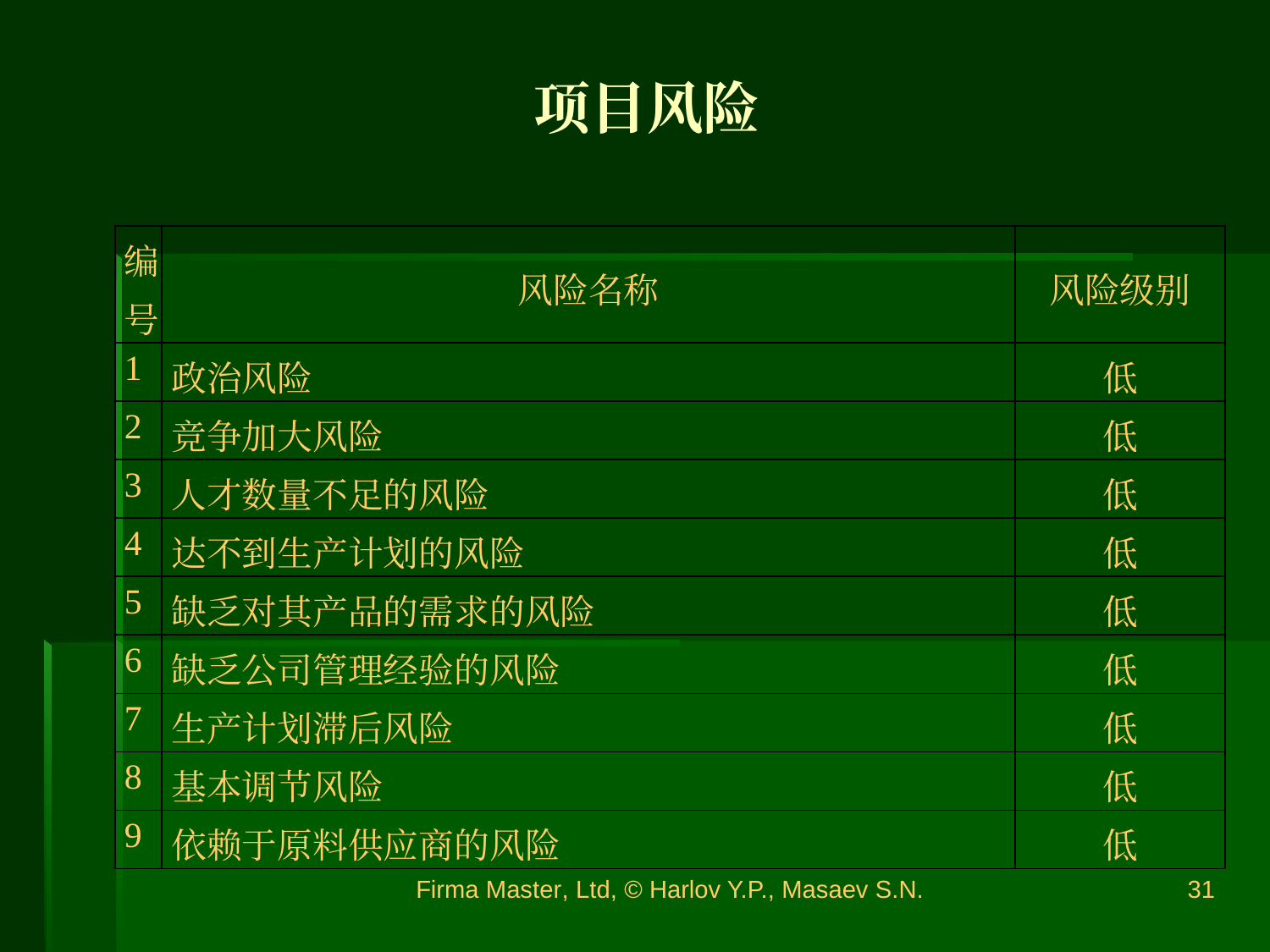

项目风险
| 编号 | 风险名称 | 风险级别 |
| --- | --- | --- |
| 1 | 政治风险 | 低 |
| 2 | 竞争加大风险 | 低 |
| 3 | 人才数量不足的风险 | 低 |
| 4 | 达不到生产计划的风险 | 低 |
| 5 | 缺乏对其产品的需求的风险 | 低 |
| 6 | 缺乏公司管理经验的风险 | 低 |
| 7 | 生产计划滞后风险 | 低 |
| 8 | 基本调节风险 | 低 |
| 9 | 依赖于原料供应商的风险 | 低 |
Firma Master, Ltd, © Harlov Y.P., Masaev S.N.
31